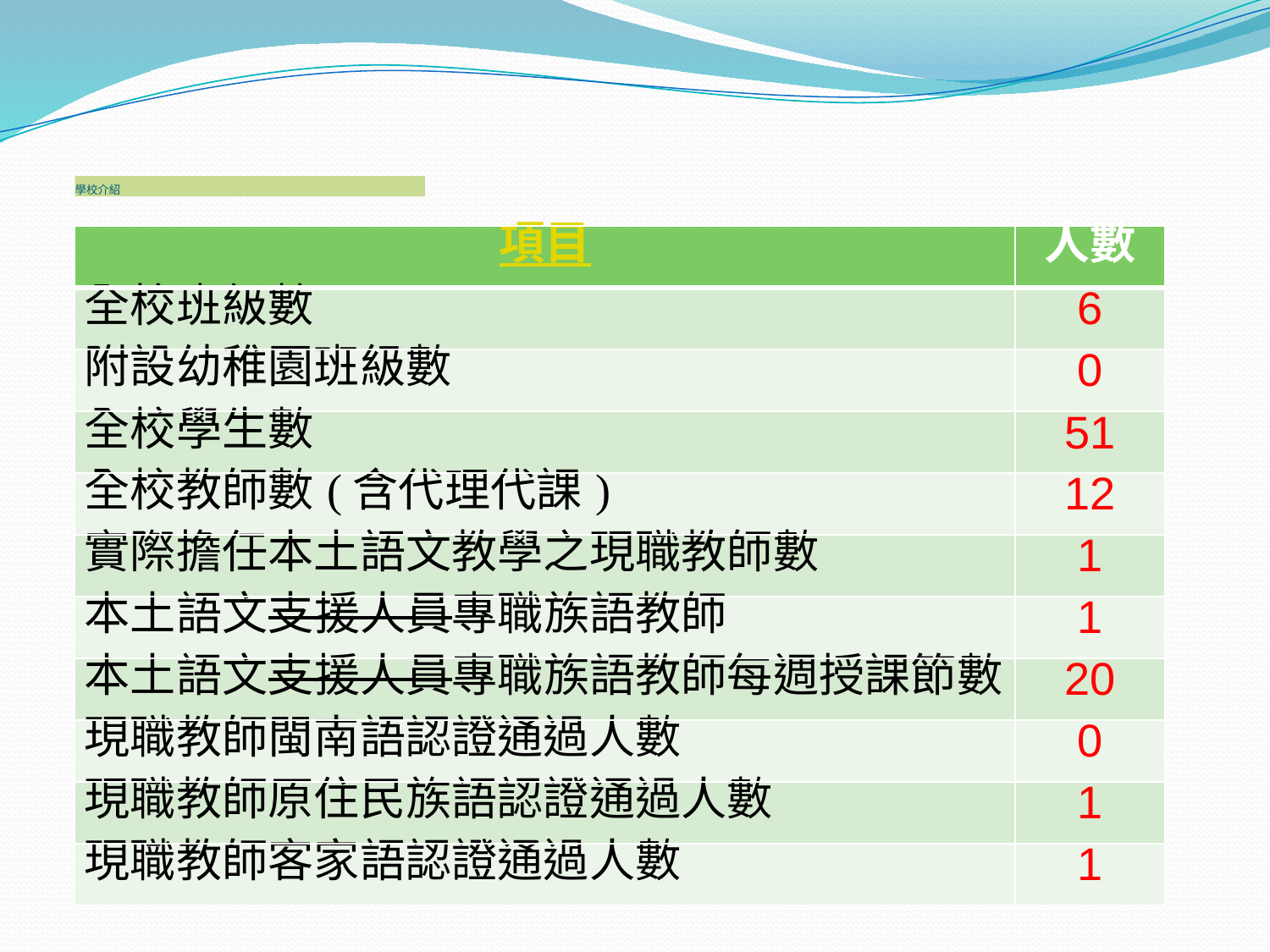

# 學校介紹
| 項目 | 人數 |
| --- | --- |
| 全校班級數 | 6 |
| 附設幼稚園班級數 | 0 |
| 全校學生數 | 51 |
| 全校教師數(含代理代課) | 12 |
| 實際擔任本土語文教學之現職教師數 | 1 |
| 本土語文支援人員專職族語教師 | 1 |
| 本土語文支援人員專職族語教師每週授課節數 | 20 |
| 現職教師閩南語認證通過人數 | 0 |
| 現職教師原住民族語認證通過人數 | 1 |
| 現職教師客家語認證通過人數 | 1 |